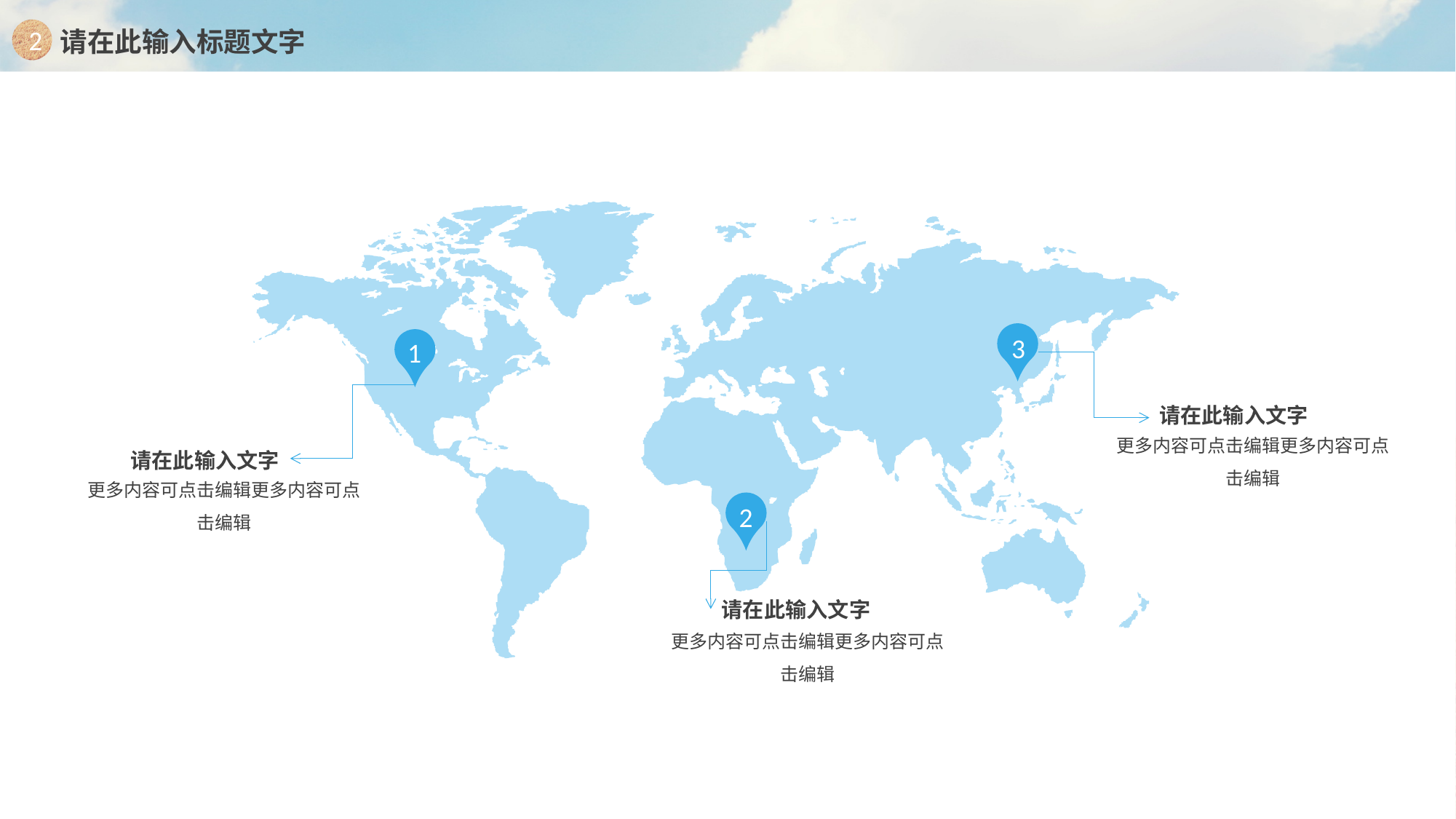

2
请在此输入标题文字

3

1
请在此输入文字
更多内容可点击编辑更多内容可点击编辑
请在此输入文字
更多内容可点击编辑更多内容可点击编辑

2
请在此输入文字
更多内容可点击编辑更多内容可点击编辑